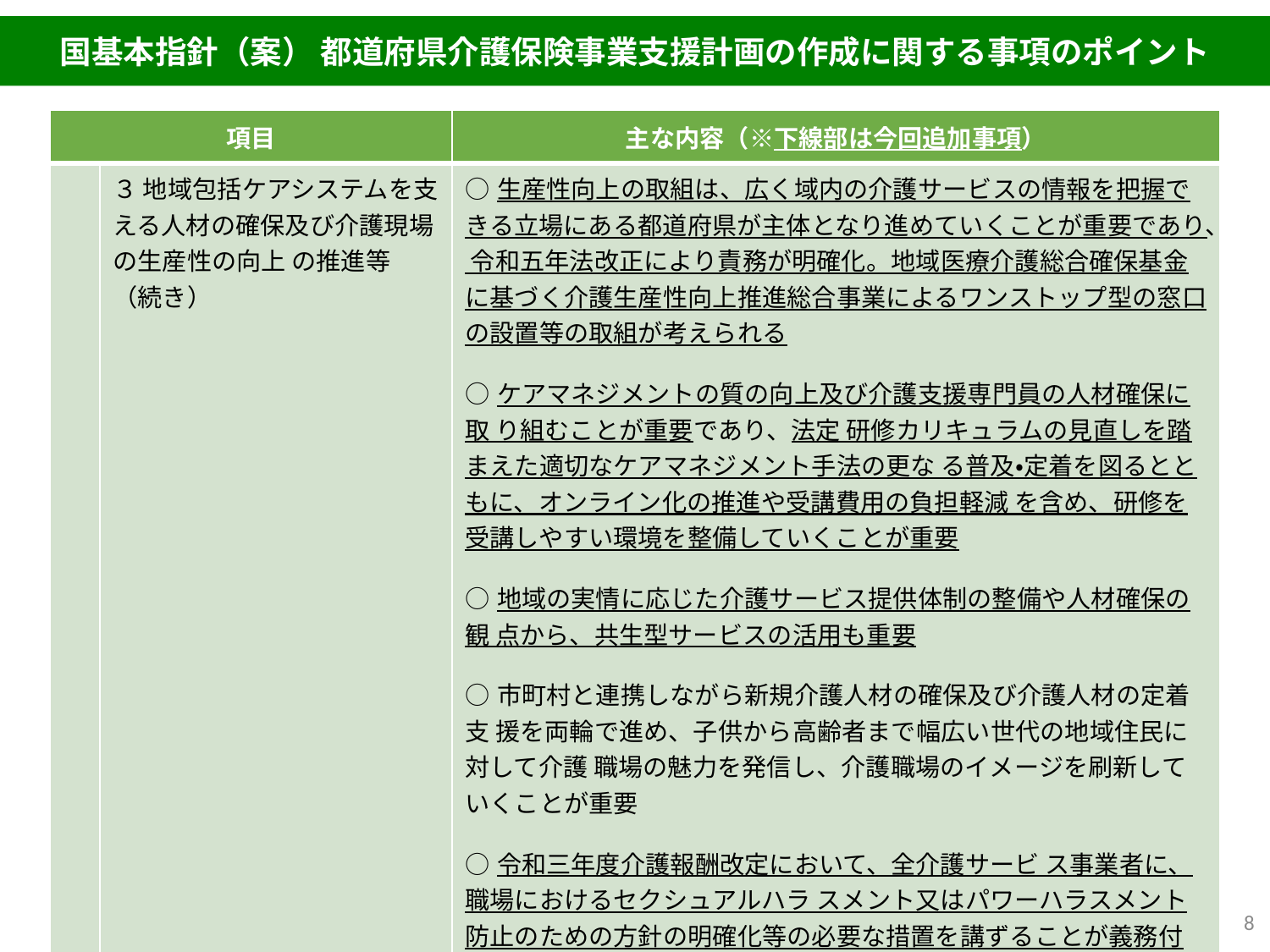

国基本指針（案） 都道府県介護保険事業支援計画の作成に関する事項のポイント
| 項目 |  | 主な内容（※下線部は今回追加事項） |
| --- | --- | --- |
|  | ３ 地域包括ケアシステムを支える人材の確保及び介護現場の生産性の向上 の推進等 （続き） | ○生産性向上の取組は、広く域内の介護サービスの情報を把握できる立場にある都道府県が主体となり進めていくことが重要であり、 令和五年法改正により責務が明確化。地域医療介護総合確保基金 に基づく介護生産性向上推進総合事業によるワンストップ型の窓口の設置等の取組が考えられる ○ケアマネジメントの質の向上及び介護支援専門員の人材確保に取 り組むことが重要であり、法定 研修カリキュラムの見直しを踏まえた適切なケアマネジメント手法の更な る普及・定着を図るとともに、オンライン化の推進や受講費用の負担軽減 を含め、研修を受講しやすい環境を整備していくことが重要 ○地域の実情に応じた介護サービス提供体制の整備や人材確保の観 点から、共生型サービスの活用も重要 ○市町村と連携しながら新規介護人材の確保及び介護人材の定着支 援を両輪で進め、子供から高齢者まで幅広い世代の地域住民に対して介護 職場の魅力を発信し、介護職場のイメージを刷新していくことが重要 ○令和三年度介護報酬改定において、全介護サービ ス事業者に、職場におけるセクシュアルハラ スメント又はパワーハラスメント防止のための方針の明確化等の必要な措置を講ずることが義務付けられた状況も踏まえ、ハラス メント対策を含めた働きやすい環境づくりに向けた取組を推進することが重要 |
8